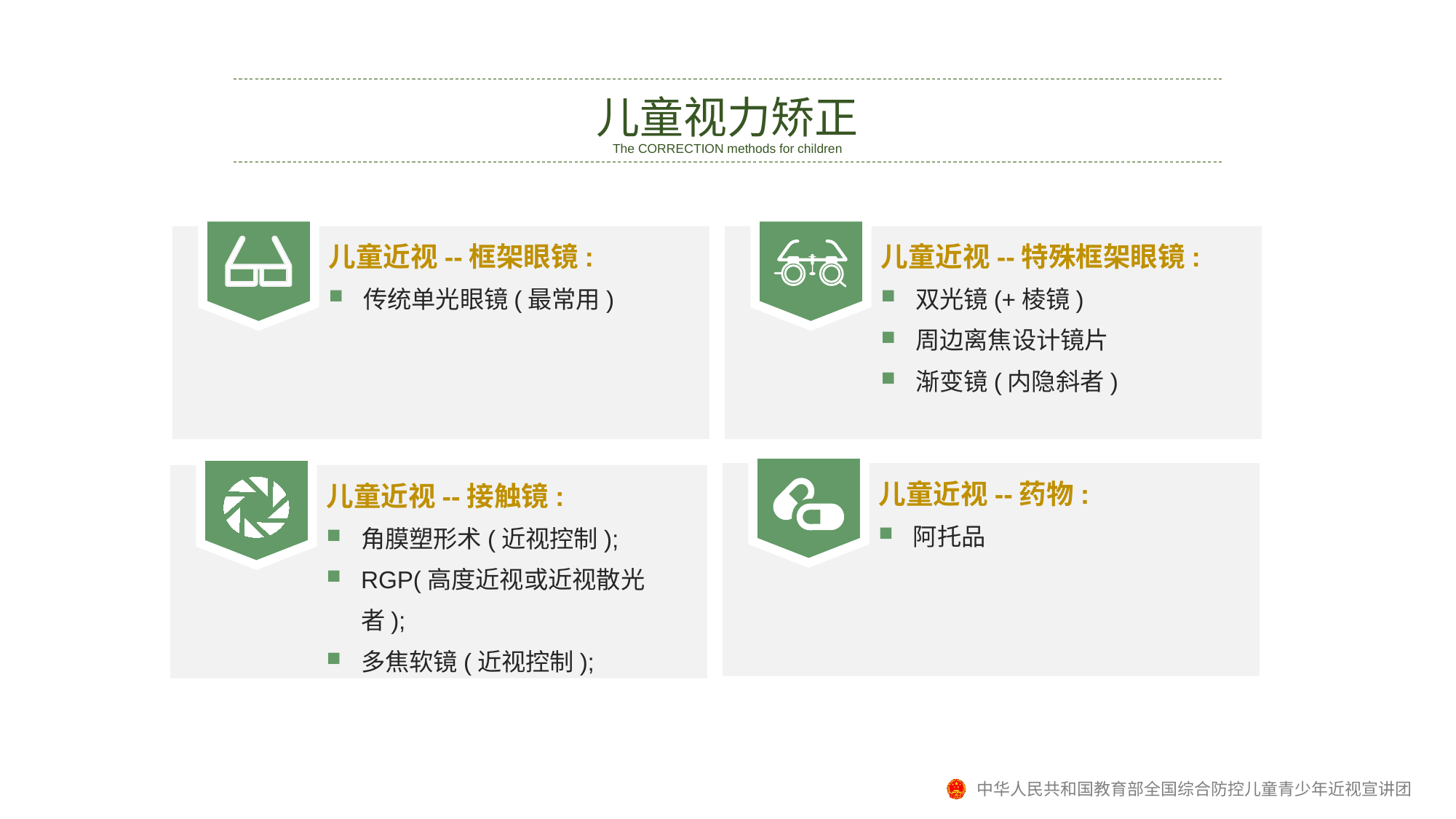

儿童视力矫正

The CORRECTION methods for children

儿童近视--框架眼镜:
传统单光眼镜(最常用)

儿童近视--特殊框架眼镜:
双光镜(+棱镜)
周边离焦设计镜片
渐变镜(内隐斜者)

儿童近视--药物:
阿托品

儿童近视--接触镜:
角膜塑形术(近视控制);
RGP(高度近视或近视散光者);
多焦软镜(近视控制);